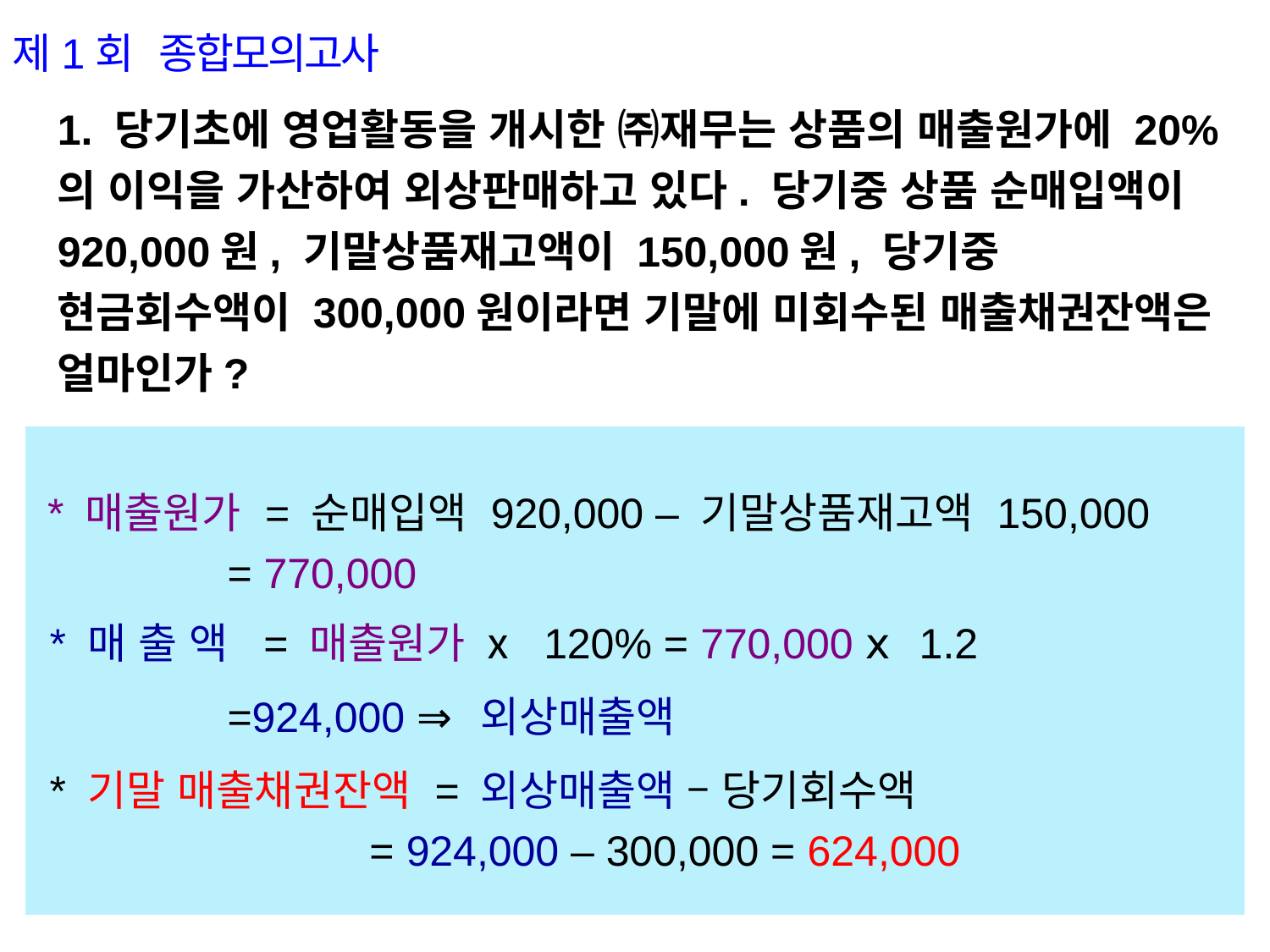

제1회   종합모의고사
1. 당기초에 영업활동을 개시한 ㈜재무는 상품의 매출원가에 20%의 이익을 가산하여 외상판매하고 있다. 당기중 상품 순매입액이 920,000원, 기말상품재고액이 150,000원, 당기중 현금회수액이 300,000원이라면 기말에 미회수된 매출채권잔액은 얼마인가?
| \* 매출원가 = 순매입액 920,000 – 기말상품재고액 150,000 = 770,000 \* 매 출 액 = 매출원가 ⅹ 120% = 770,000 ⅹ 1.2 =924,000 ⇒ 외상매출액 \* 기말 매출채권잔액 = 외상매출액 – 당기회수액 = 924,000 – 300,000 = 624,000 |
| --- |
2